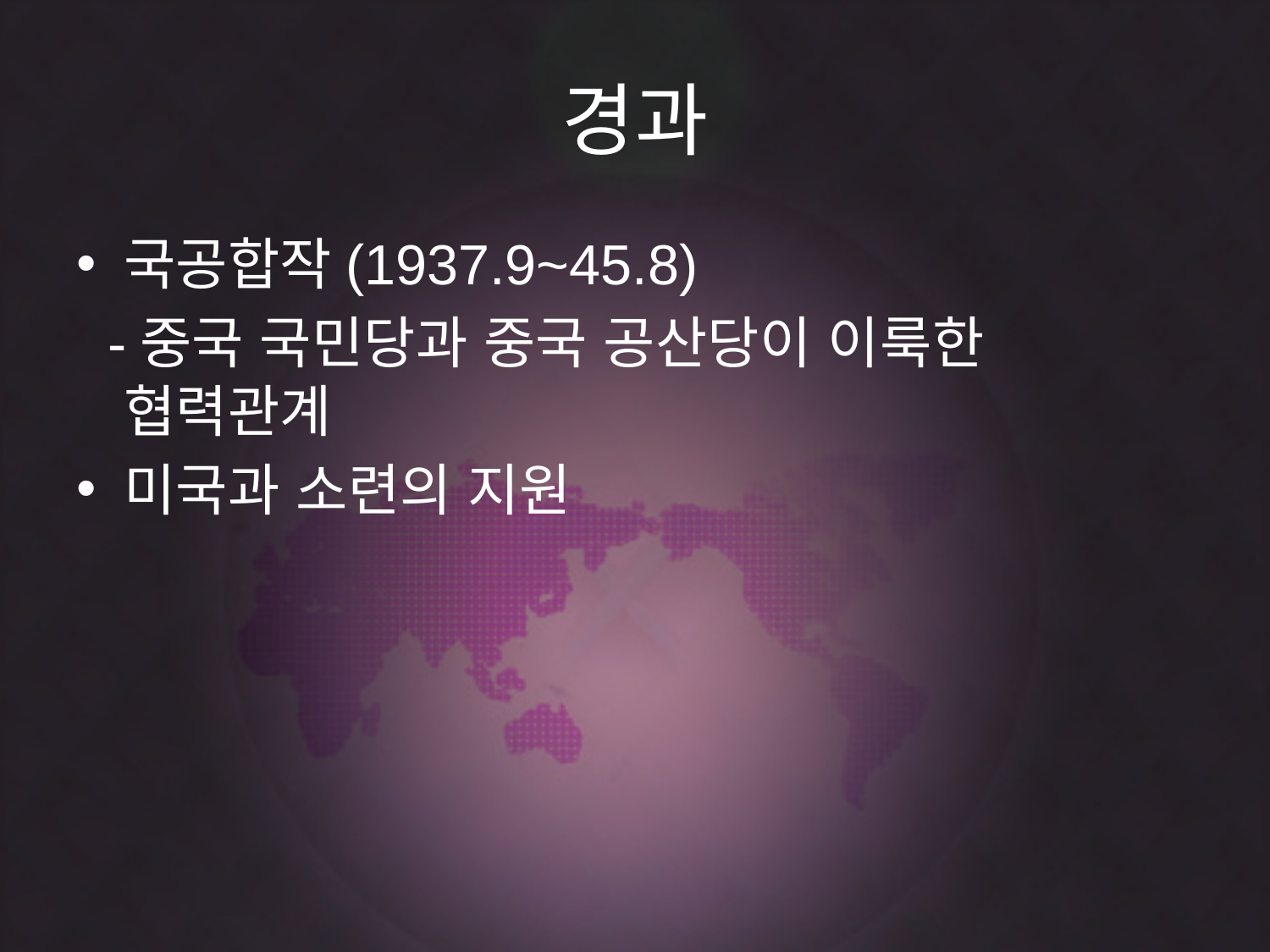

# 경과
국공합작(1937.9~45.8)
  -중국 국민당과 중국 공산당이 이룩한 협력관계
미국과 소련의 지원